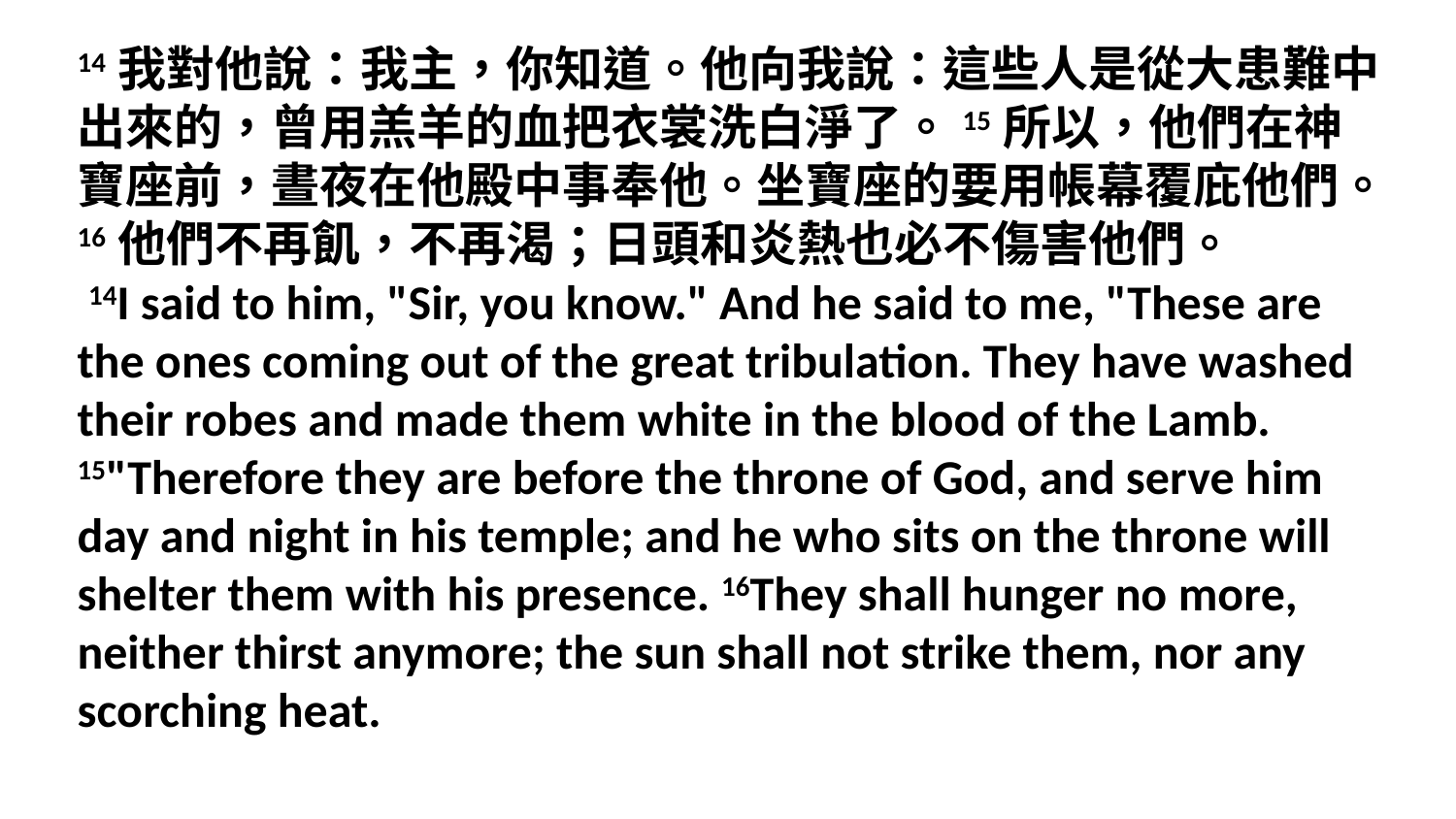

14我對他說：我主，你知道。他向我說：這些人是從大患難中出來的，曾用羔羊的血把衣裳洗白淨了。15所以，他們在神寶座前，晝夜在他殿中事奉他。坐寶座的要用帳幕覆庇他們。16他們不再飢，不再渴；日頭和炎熱也必不傷害他們。
 14I said to him, "Sir, you know." And he said to me, "These are the ones coming out of the great tribulation. They have washed their robes and made them white in the blood of the Lamb. 15"Therefore they are before the throne of God, and serve him day and night in his temple; and he who sits on the throne will shelter them with his presence. 16They shall hunger no more, neither thirst anymore; the sun shall not strike them, nor any scorching heat.